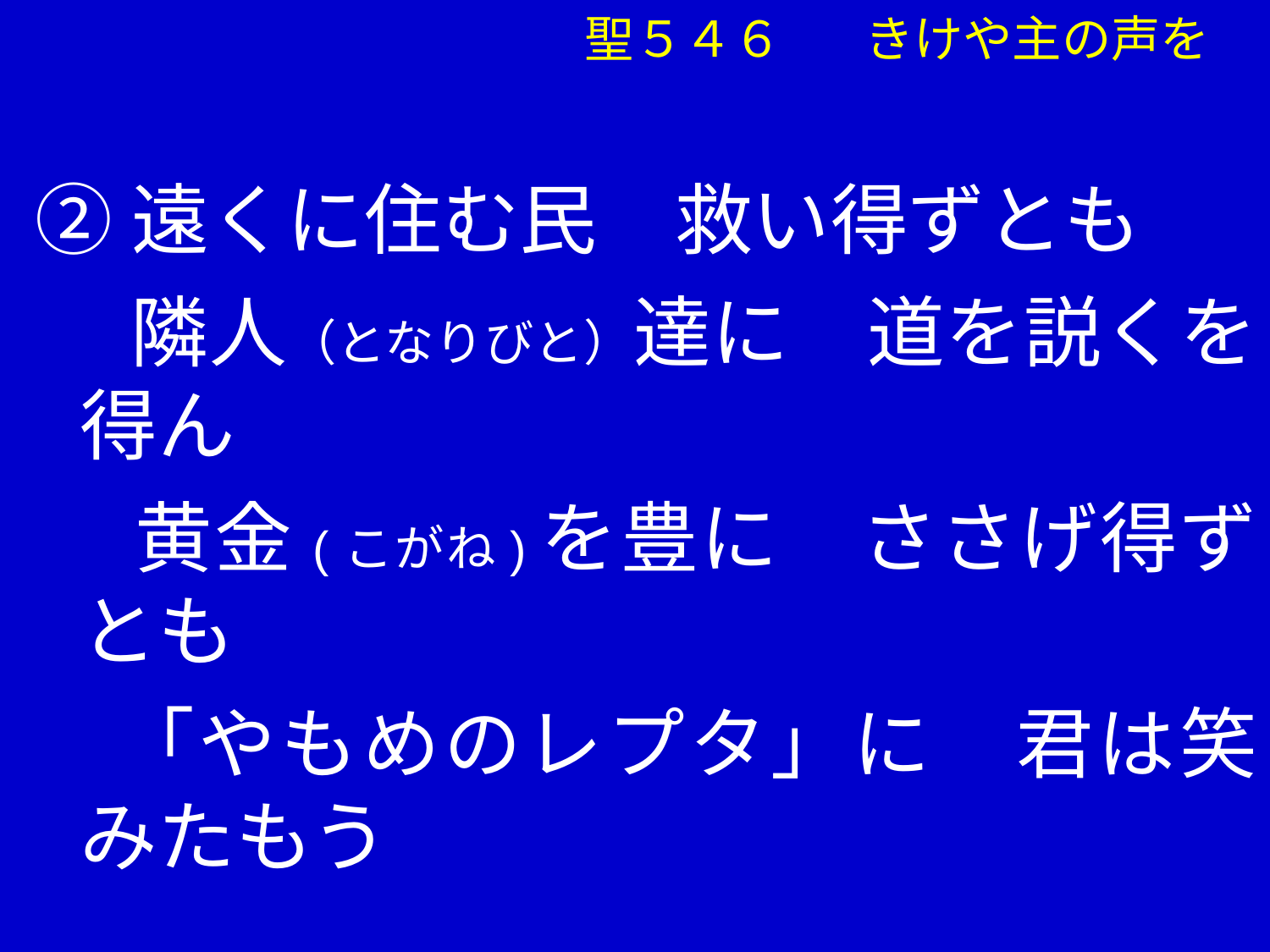

聖５４６   　きけや主の声を
②遠くに住む民　救い得ずとも
　 隣人（となりびと）達に　道を説くを得ん
　 黄金(こがね)を豊に　ささげ得ずとも
　「やもめのレプタ」に　君は笑みたもう